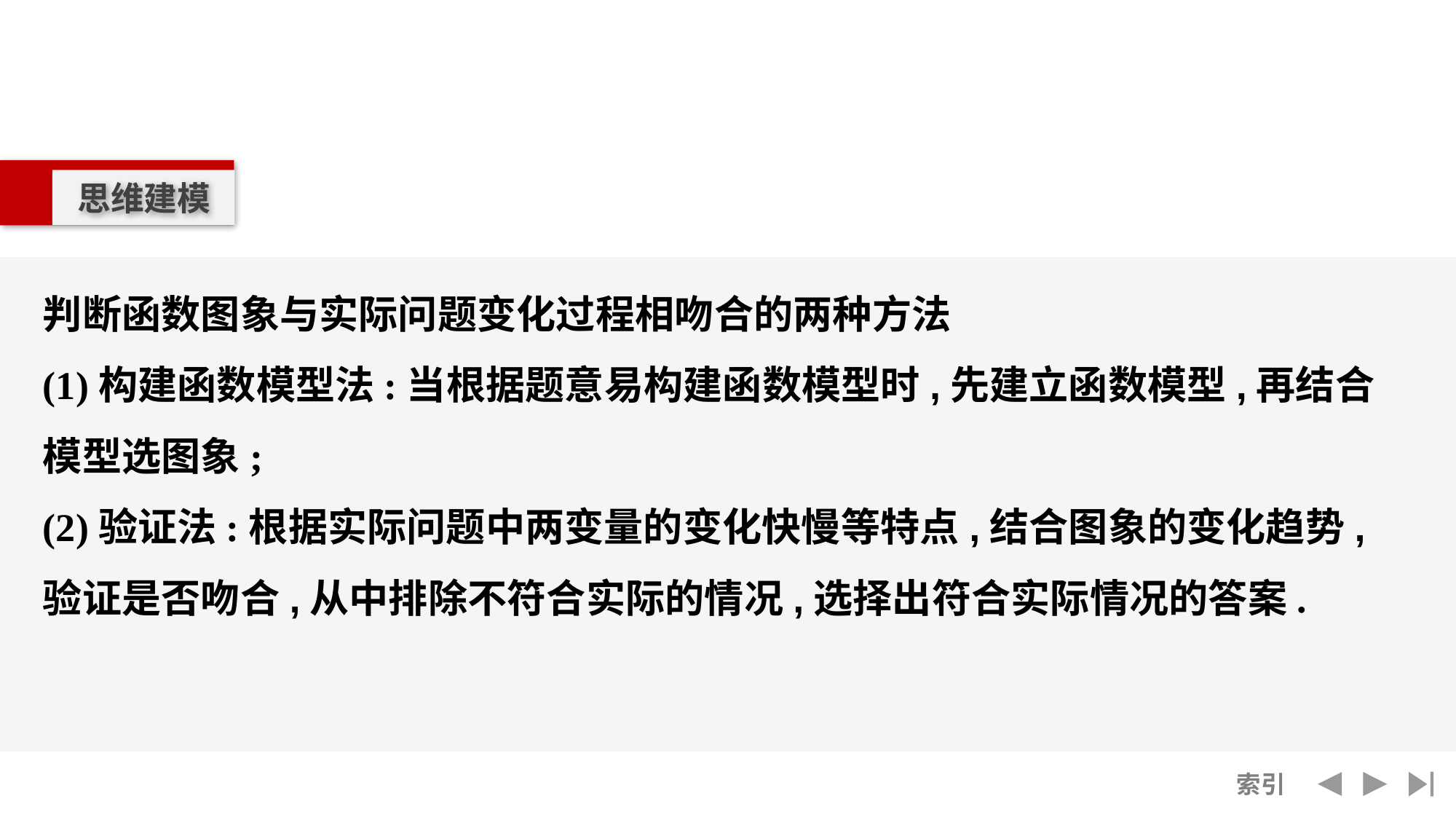

思维建模

判断函数图象与实际问题变化过程相吻合的两种方法
(1)构建函数模型法:当根据题意易构建函数模型时,先建立函数模型,再结合模型选图象;
(2)验证法:根据实际问题中两变量的变化快慢等特点,结合图象的变化趋势,验证是否吻合,从中排除不符合实际的情况,选择出符合实际情况的答案.